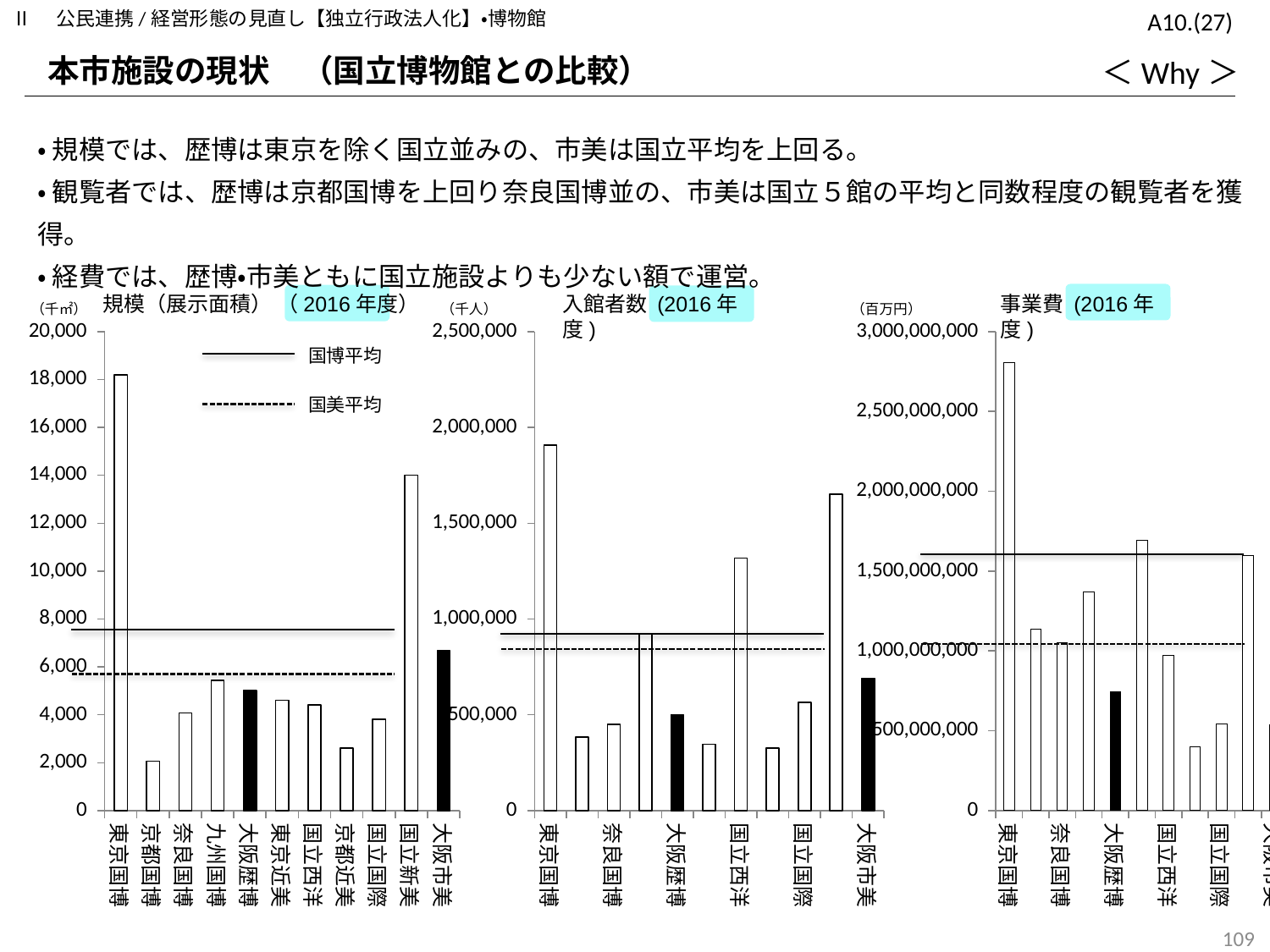

Ⅱ　公民連携/経営形態の見直し【独立行政法人化】・博物館
A10.(27)
本市施設の現状　（国立博物館との比較）
＜Why＞
・ 規模では、歴博は東京を除く国立並みの、市美は国立平均を上回る。
・ 観覧者では、歴博は京都国博を上回り奈良国博並の、市美は国立５館の平均と同数程度の観覧者を獲得。
・ 経費では、歴博・市美ともに国立施設よりも少ない額で運営。

規模（展示面積） （2016年度）
事業費 (2016年度)
入館者数 (2016年度)

（千㎡）
（千人）
（百万円）

### Chart

| Category |  |
|---|---|
| 東京国博 | 18199.0 |
| 京都国博 | 2070.0 |
| 奈良国博 | 4079.0 |
| 九州国博 | 5444.0 |
| 大阪歴博 | 5011.0 |
| 東京近美 | 4599.0 |
| 国立西洋 | 4420.0 |
| 京都近美 | 2604.0 |
| 国立国際 | 3811.0 |
| 国立新美 | 14000.0 |
| 大阪市美 | 6680.0 |

### Chart

| Category |  |
|---|---|
| 東京国博 | 1907647.0 |
| 京都国博 | 384340.0 |
| 奈良国博 | 449322.0 |
| 九州国博 | 922468.0 |
| 大阪歴博 | 500633.0 |
| 東京近美 | 347275.0 |
| 国立西洋 | 1318899.0 |
| 京都近美 | 326288.0 |
| 国立国際 | 565171.0 |
| 国立新美 | 1652287.0 |
| 大阪市美 | 691083.0 |

### Chart

| Category |  |
|---|---|
| 東京国博 | 2808259853.0 |
| 京都国博 | 1134156006.0 |
| 奈良国博 | 1053496544.0 |
| 九州国博 | 1370136068.0 |
| 大阪歴博 | 746312816.0 |
| 東京近美 | 1692401320.0 |
| 国立西洋 | 973037673.0 |
| 京都近美 | 397015075.0 |
| 国立国際 | 543551365.0 |
| 国立新美 | 1595938916.0 |
| 大阪市美 | 536090044.0 |
国博平均
国美平均
109